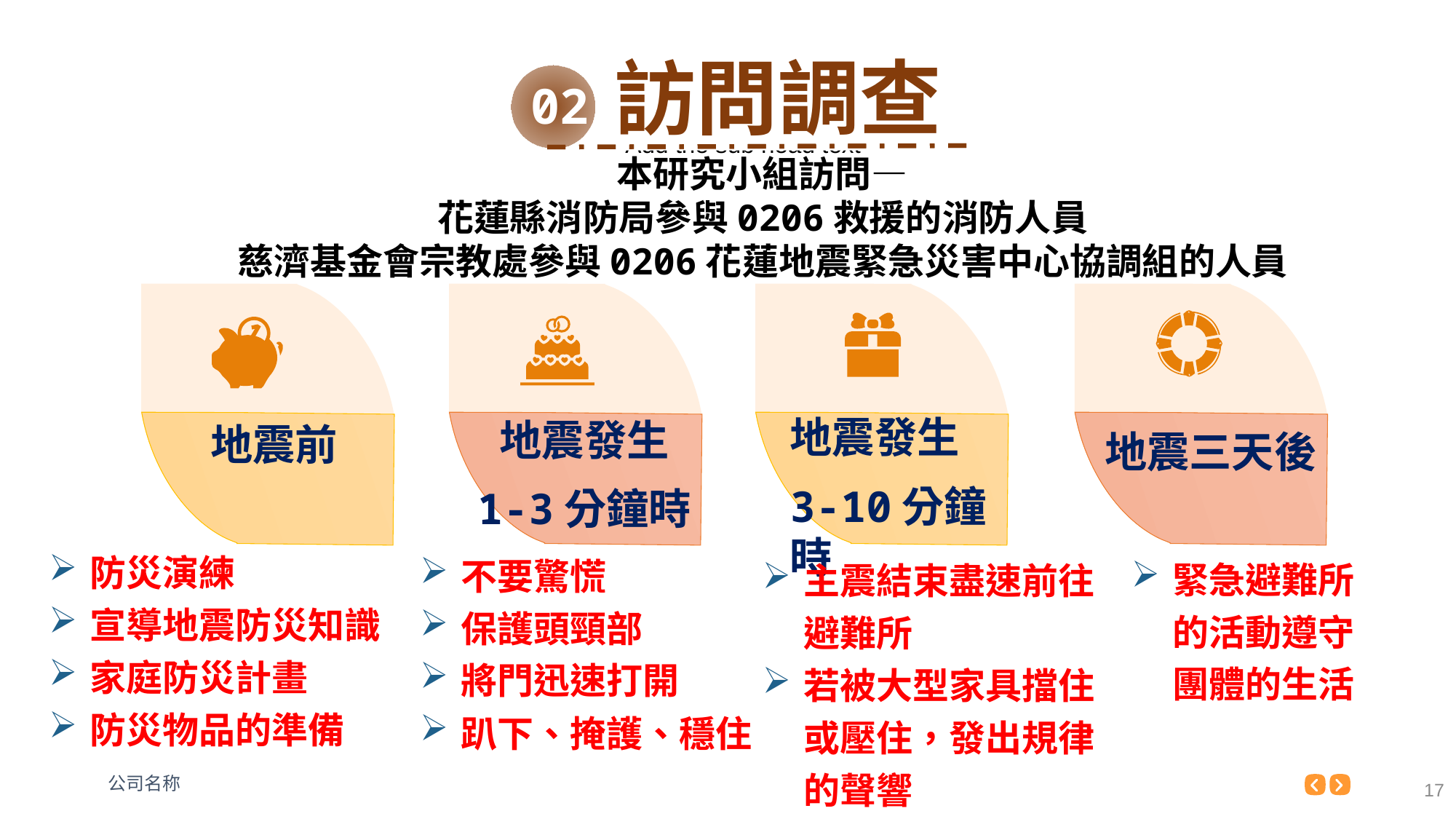

訪問調查
本研究小組訪問—
花蓮縣消防局參與0206救援的消防人員
慈濟基金會宗教處參與0206花蓮地震緊急災害中心協調組的人員

地震發生
3-10分鐘時
地震發生
1-3分鐘時
地震前
地震三天後
防災演練
宣導地震防災知識
家庭防災計畫
防災物品的準備
不要驚慌
保護頭頸部
將門迅速打開
趴下、掩護、穩住
緊急避難所的活動遵守團體的生活
主震結束盡速前往避難所
若被大型家具擋住或壓住，發出規律的聲響
17